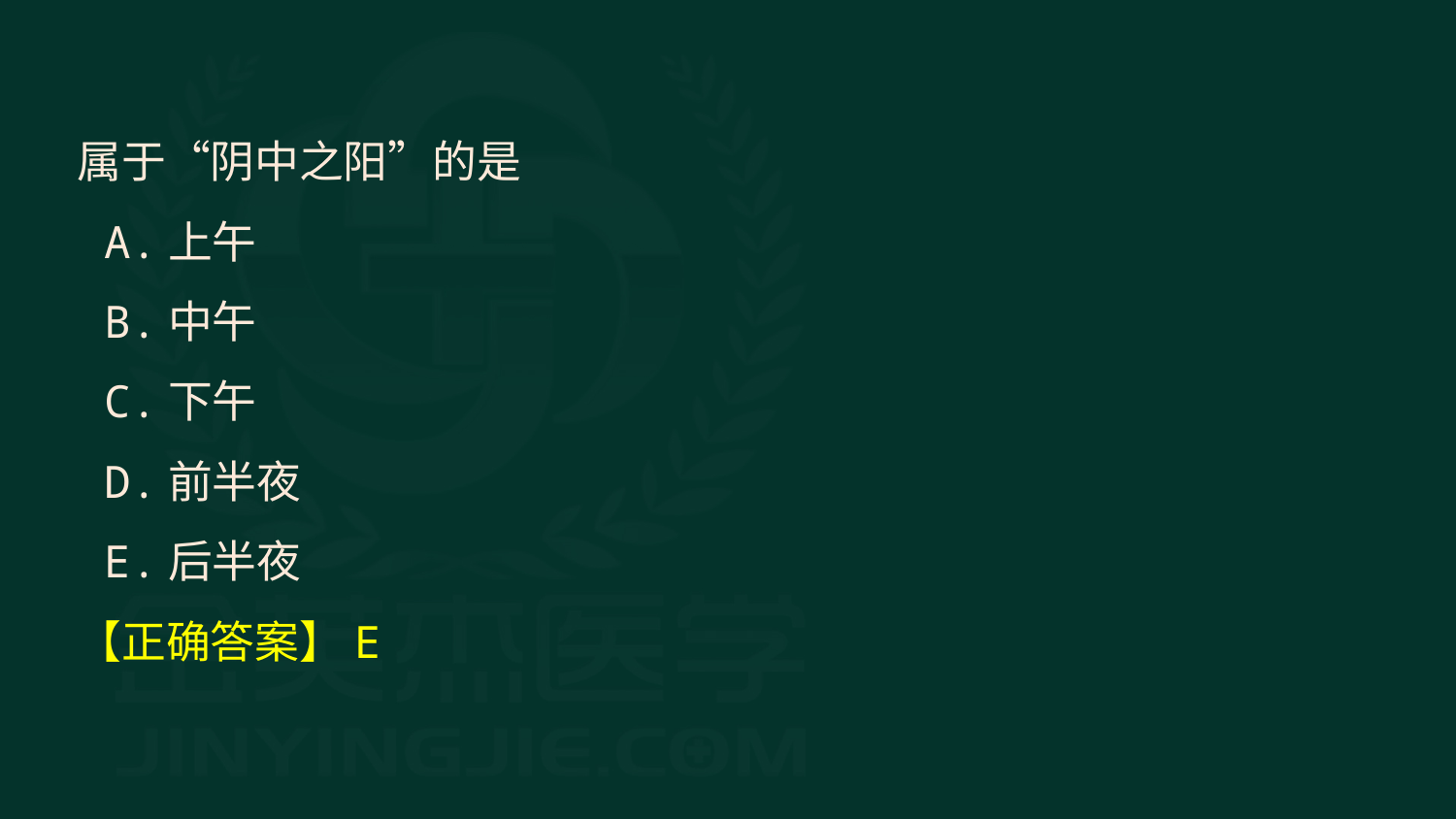

属于“阴中之阳”的是
 A.上午
 B.中午
 C.下午
 D.前半夜
 E.后半夜
【正确答案】E